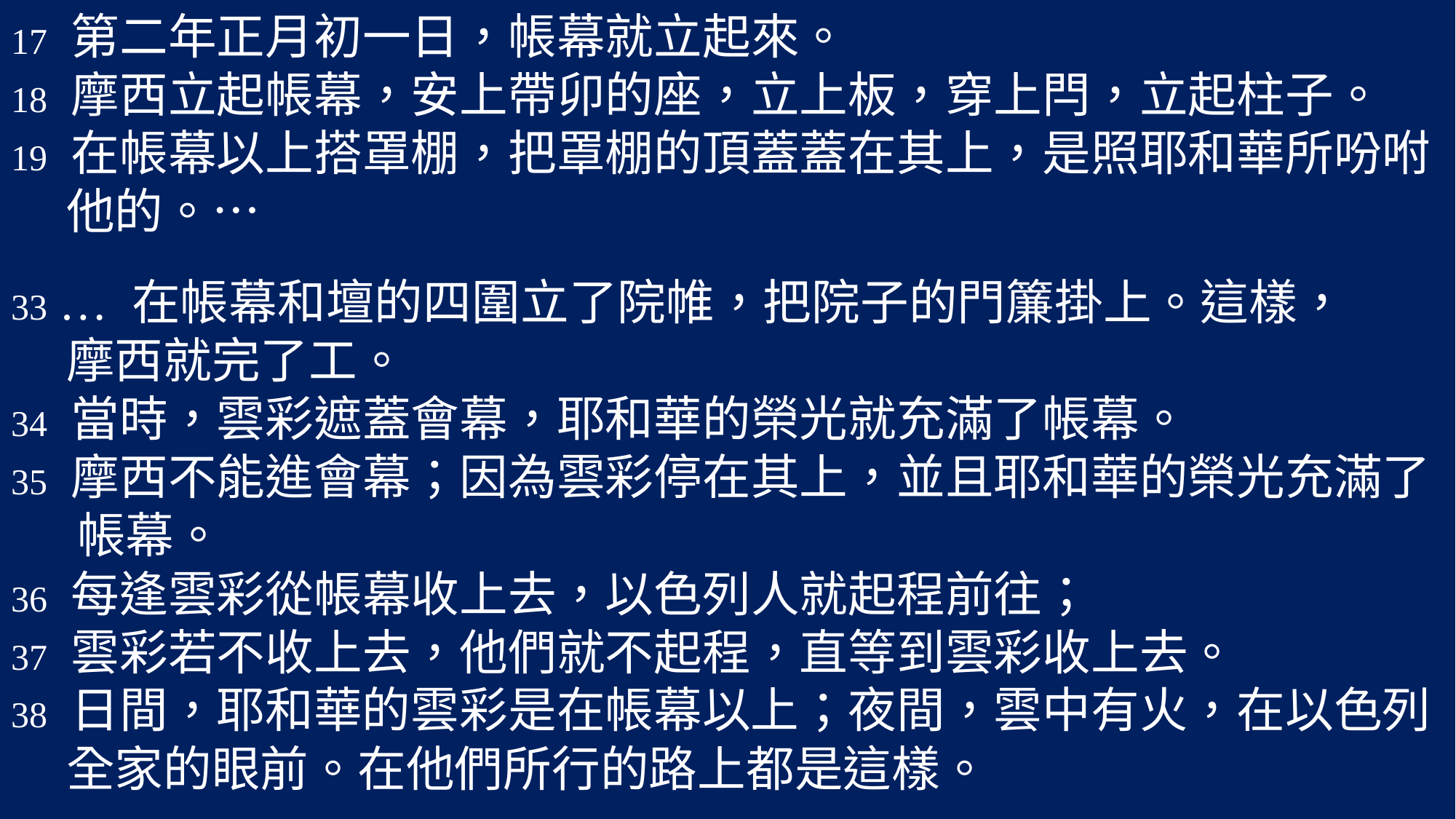

17 第二年正月初一日，帳幕就立起來。
18 摩西立起帳幕，安上帶卯的座，立上板，穿上閂，立起柱子。
19 在帳幕以上搭罩棚，把罩棚的頂蓋蓋在其上，是照耶和華所吩咐
    他的。…

33 … 在帳幕和壇的四圍立了院帷，把院子的門簾掛上。這樣，
    摩西就完了工。
34 當時，雲彩遮蓋會幕，耶和華的榮光就充滿了帳幕。
35 摩西不能進會幕；因為雲彩停在其上，並且耶和華的榮光充滿了
     帳幕。
36 每逢雲彩從帳幕收上去，以色列人就起程前往；
37 雲彩若不收上去，他們就不起程，直等到雲彩收上去。
38 日間，耶和華的雲彩是在帳幕以上；夜間，雲中有火，在以色列
    全家的眼前。在他們所行的路上都是這樣。